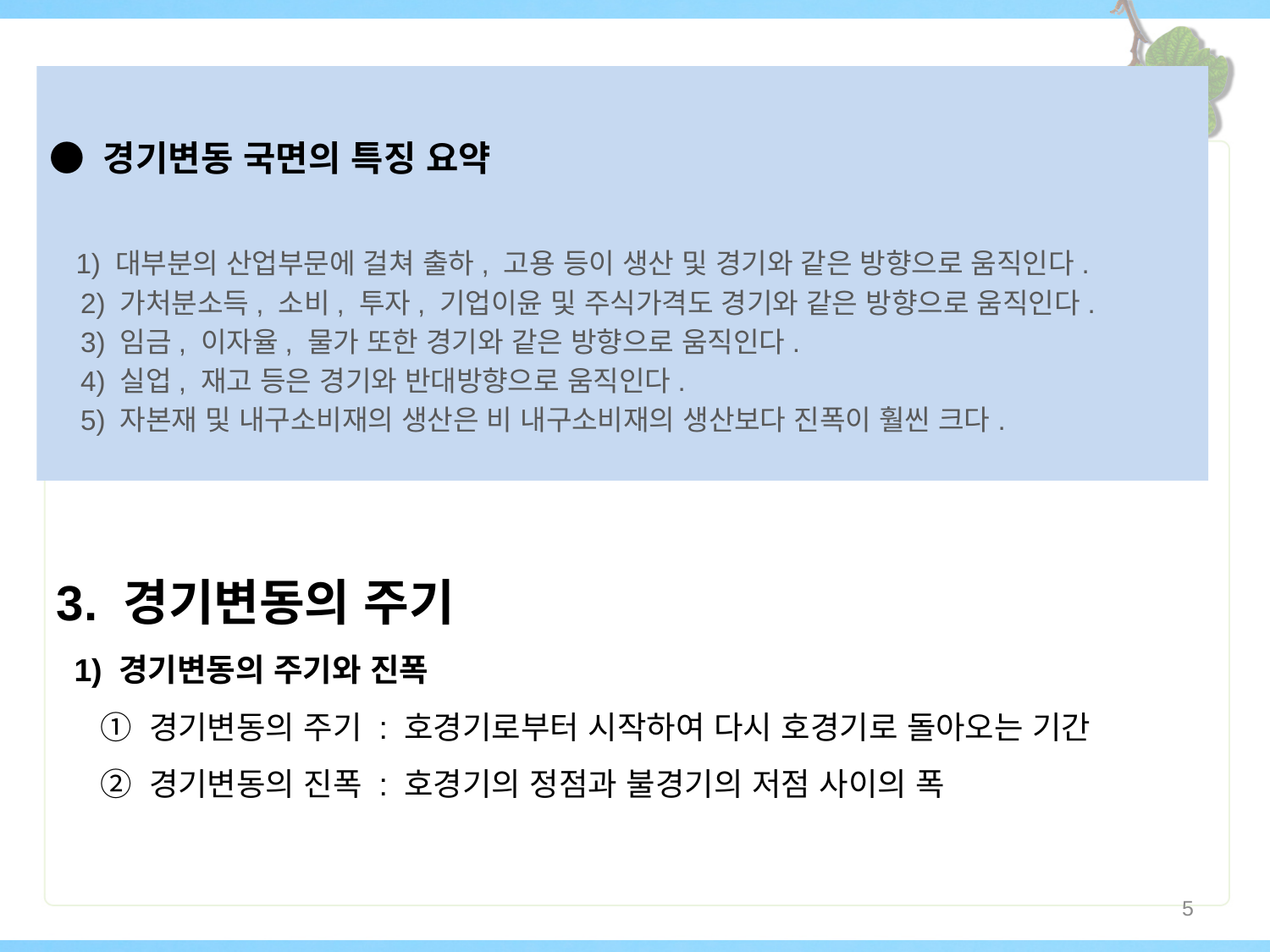

● 경기변동 국면의 특징 요약

   1) 대부분의 산업부문에 걸쳐 출하, 고용 등이 생산 및 경기와 같은 방향으로 움직인다.
    2) 가처분소득, 소비, 투자, 기업이윤 및 주식가격도 경기와 같은 방향으로 움직인다.
    3) 임금, 이자율, 물가 또한 경기와 같은 방향으로 움직인다.
    4) 실업, 재고 등은 경기와 반대방향으로 움직인다.
    5) 자본재 및 내구소비재의 생산은 비 내구소비재의 생산보다 진폭이 훨씬 크다.

 3. 경기변동의 주기
   1) 경기변동의 주기와 진폭
      ① 경기변동의 주기 : 호경기로부터 시작하여 다시 호경기로 돌아오는 기간
      ② 경기변동의 진폭 : 호경기의 정점과 불경기의 저점 사이의 폭

5